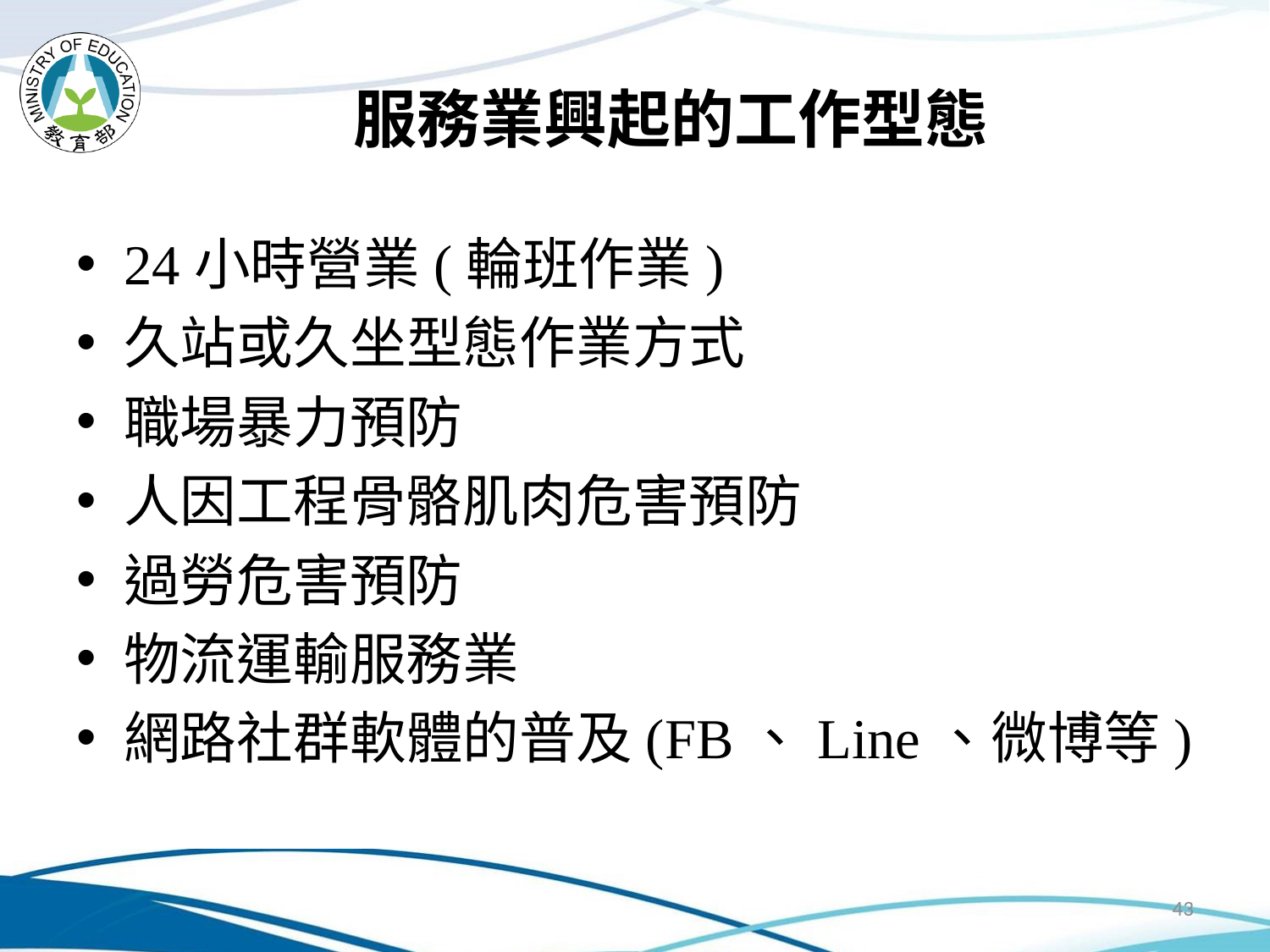

# 服務業興起的工作型態
24小時營業(輪班作業)
久站或久坐型態作業方式
職場暴力預防
人因工程骨骼肌肉危害預防
過勞危害預防
物流運輸服務業
網路社群軟體的普及(FB、Line、微博等)
43